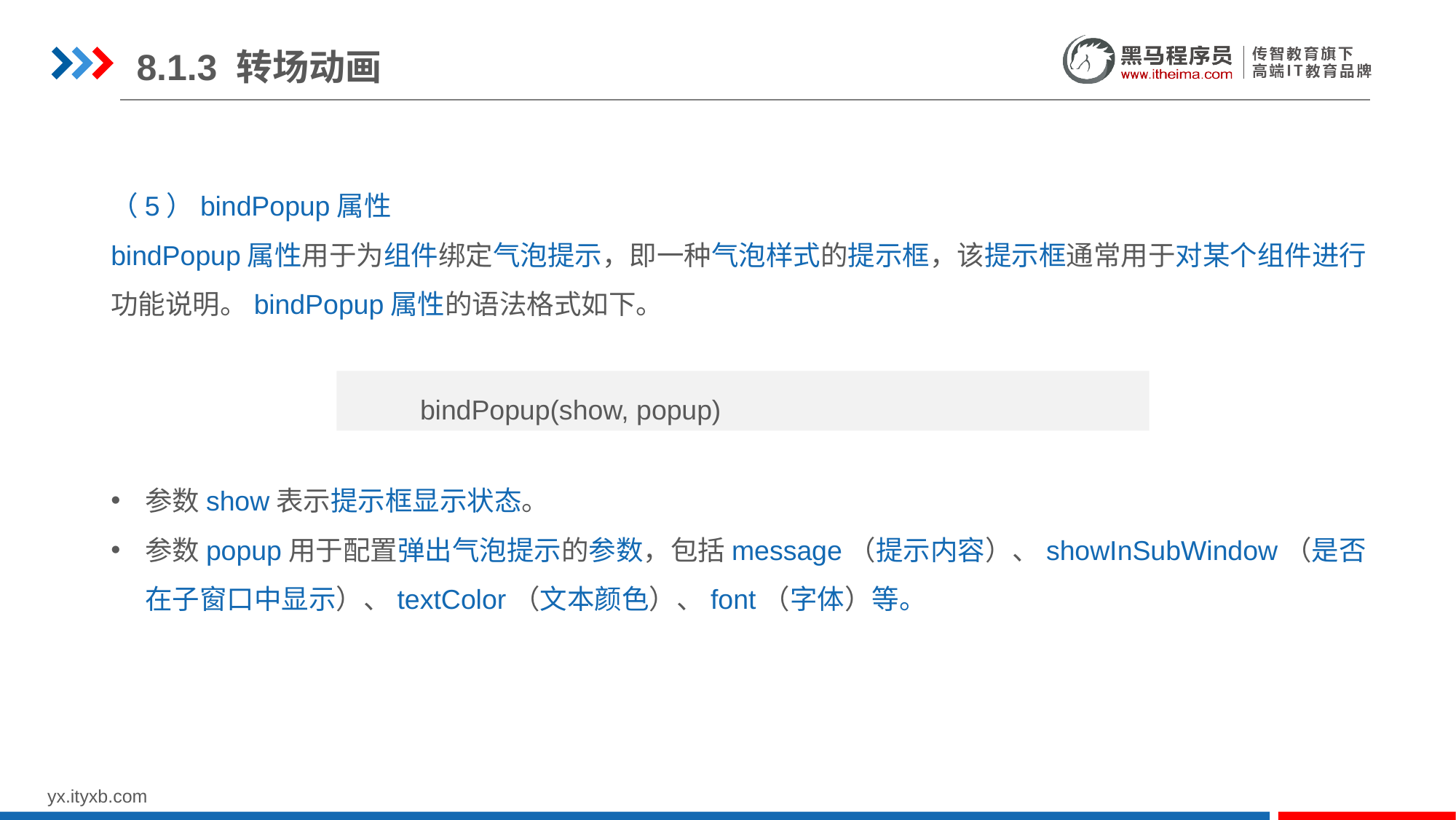

8.1.3 转场动画
（5）bindPopup属性
bindPopup属性用于为组件绑定气泡提示，即一种气泡样式的提示框，该提示框通常用于对某个组件进行功能说明。bindPopup属性的语法格式如下。

参数show表示提示框显示状态。
参数popup用于配置弹出气泡提示的参数，包括message（提示内容）、showInSubWindow（是否在子窗口中显示）、textColor（文本颜色）、font（字体）等。
bindPopup(show, popup)